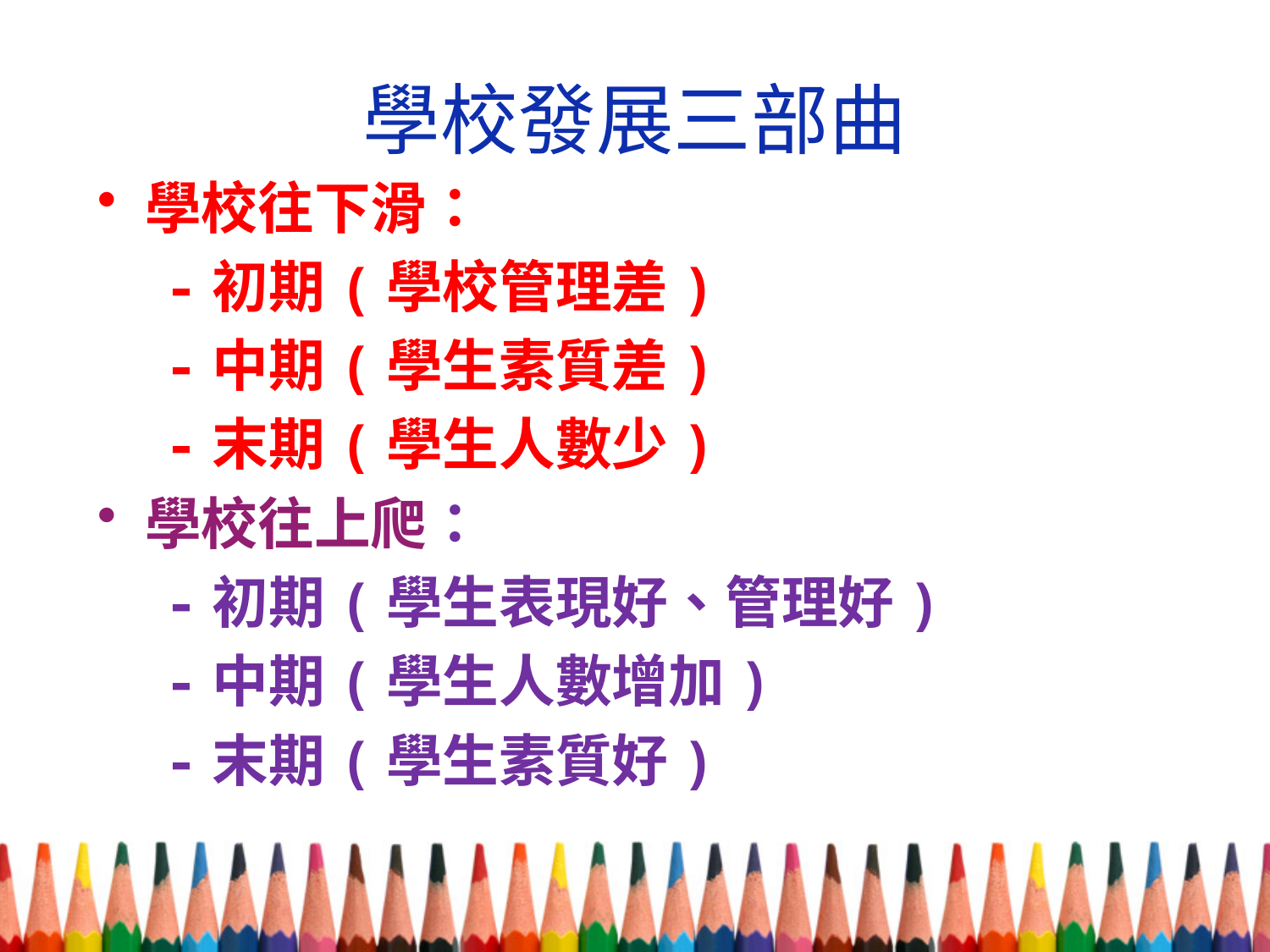

# 學校發展三部曲
學校往下滑：
  -初期(學校管理差)
  -中期(學生素質差)
  -末期(學生人數少)
學校往上爬：
  -初期(學生表現好、管理好)
  -中期(學生人數增加)
  -末期(學生素質好)